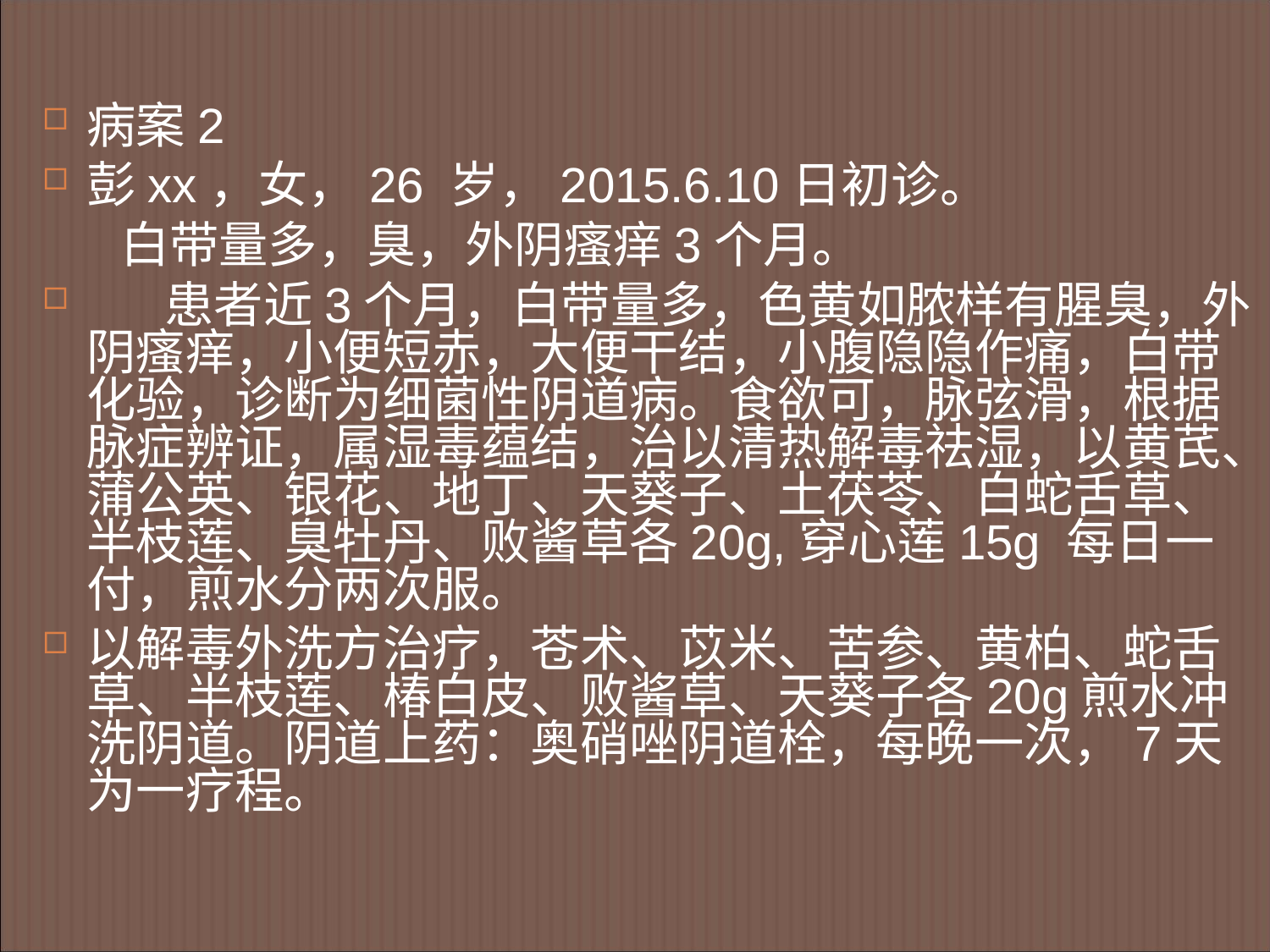

病案2
彭xx，女，26 岁，2015.6.10日初诊。
      白带量多，臭，外阴瘙痒3个月。
      患者近3个月，白带量多，色黄如脓样有腥臭，外阴瘙痒，小便短赤，大便干结，小腹隐隐作痛，白带化验，诊断为细菌性阴道病。食欲可，脉弦滑，根据脉症辨证，属湿毒蕴结，治以清热解毒祛湿，以黄芪、蒲公英、银花、地丁、天葵子、土茯苓、白蛇舌草、半枝莲、臭牡丹、败酱草各20g,穿心莲15g 每日一付，煎水分两次服。
以解毒外洗方治疗，苍术、苡米、苦参、黄柏、蛇舌草、半枝莲、椿白皮、败酱草、天葵子各20g煎水冲洗阴道。阴道上药：奥硝唑阴道栓，每晚一次，7天为一疗程。